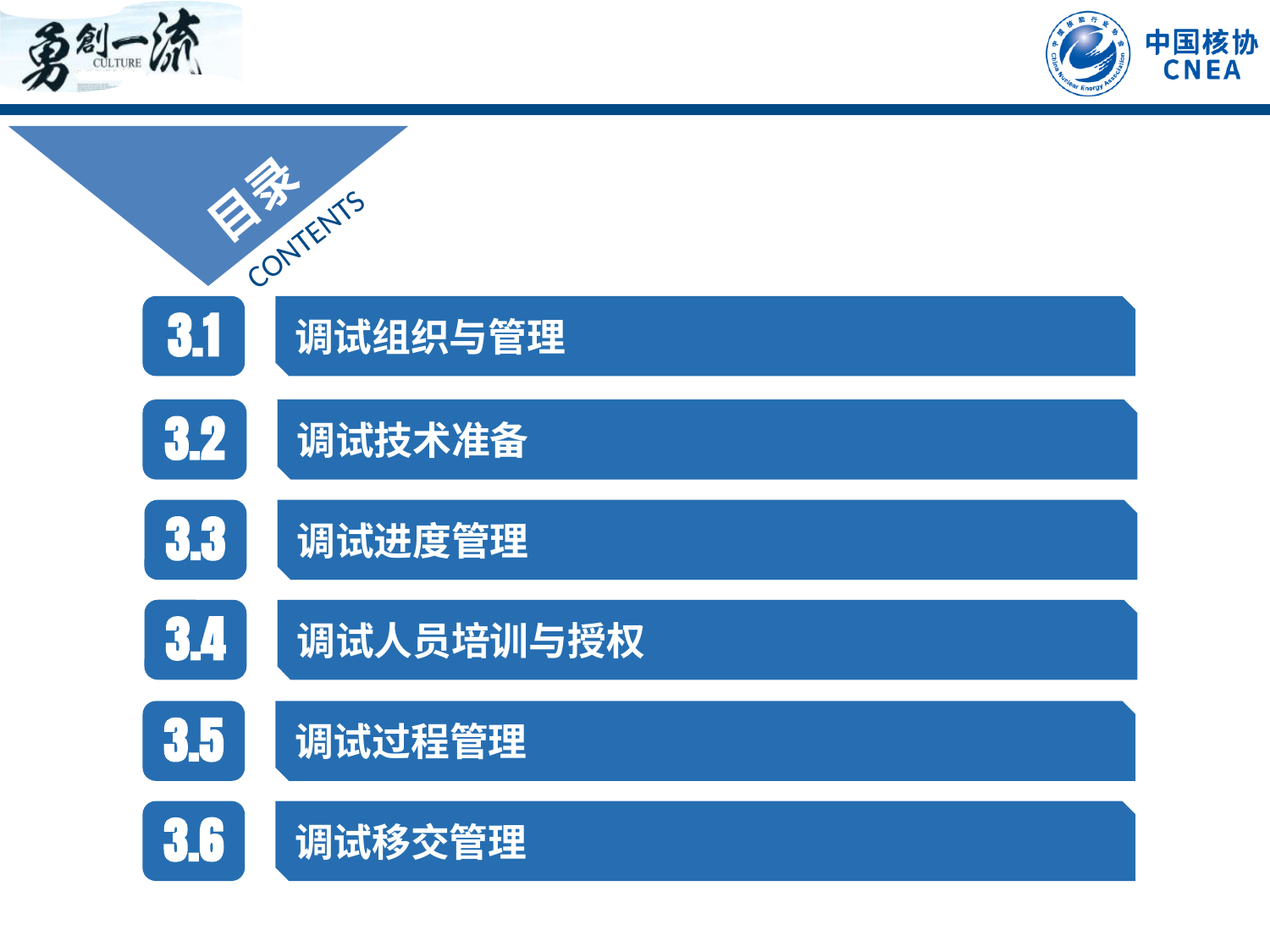

目录
CONTENTS
调试组织与管理
3.1
调试技术准备
3.2
3.3
调试进度管理
调试人员培训与授权
3.4
调试过程管理
3.5
3.6
调试移交管理